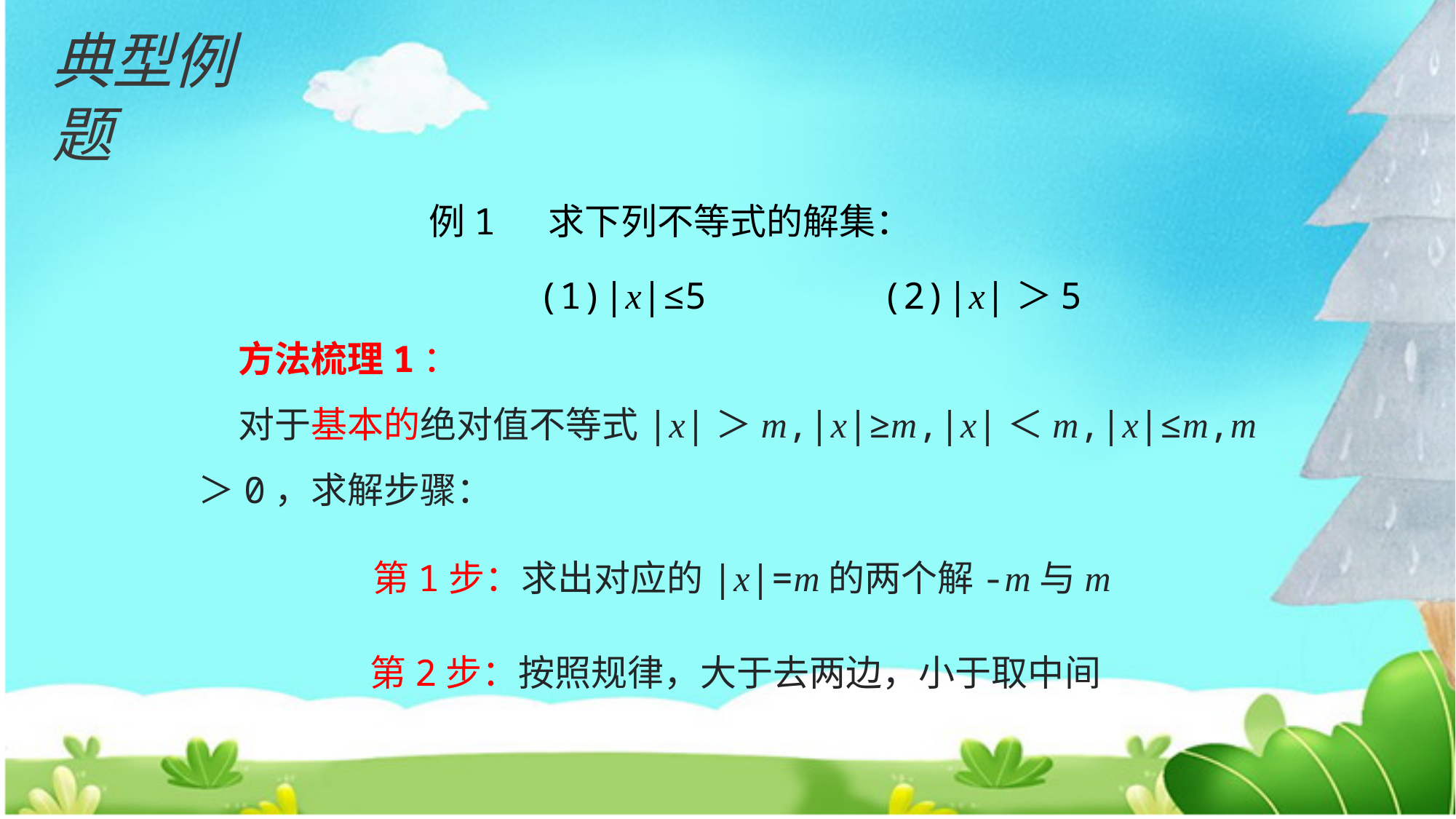

典型例题
例1  求下列不等式的解集：
     (1)|x|≤5        (2)|x|＞5
方法梳理1：
对于基本的绝对值不等式|x|＞m,|x|≥m,|x|＜m,|x|≤m,m＞0，求解步骤：

第1步：求出对应的|x|=m的两个解-m与m
第2步：按照规律，大于去两边，小于取中间